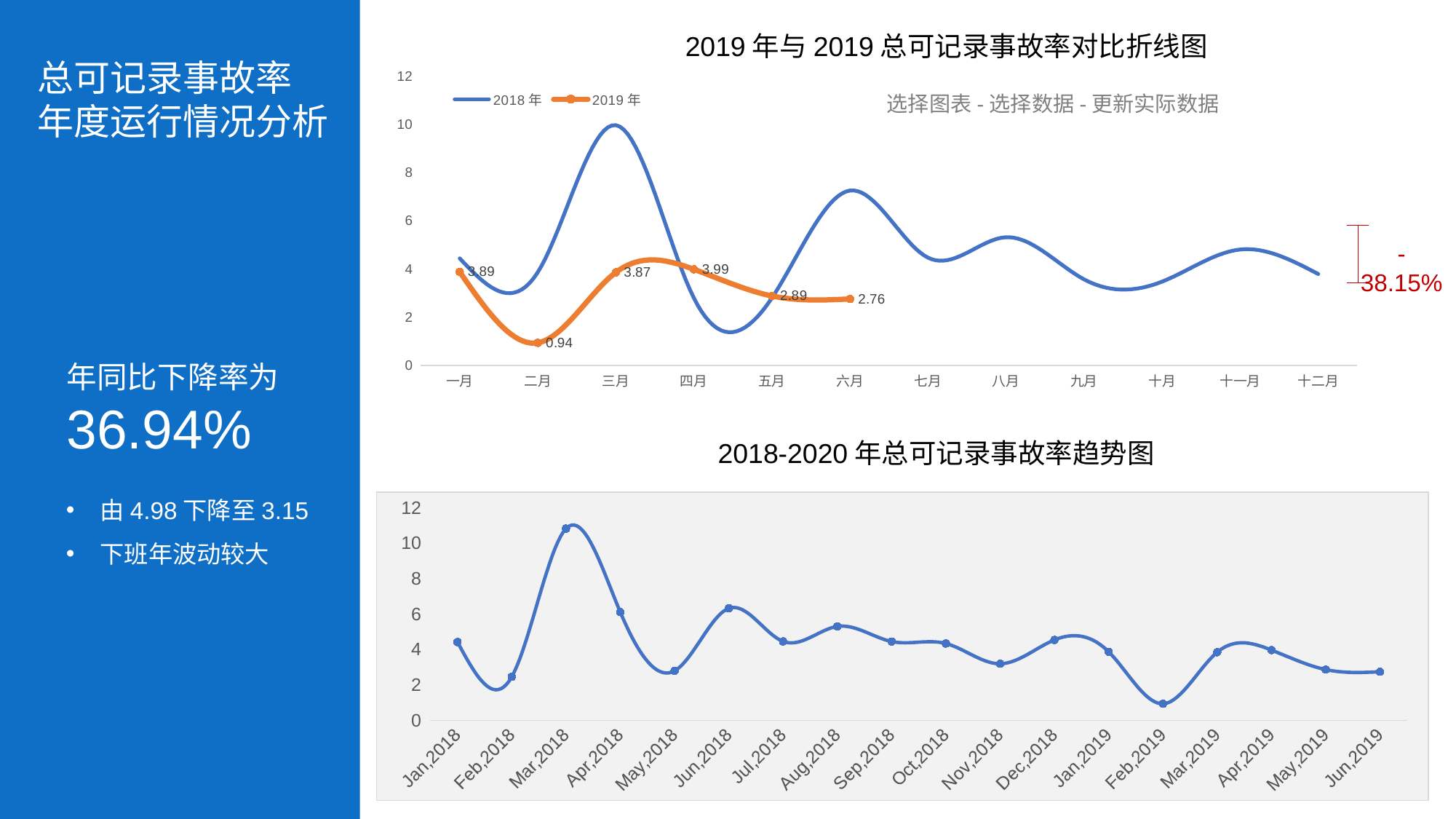

2019年与2019总可记录事故率对比折线图
总可记录事故率
年度运行情况分析

### Chart

| Category | 2018年 | 2019年 |
|---|---|---|
| 一月 | 4.44550867946449 | 3.88511757827567 |
| 二月 | 3.86902837024764 | 0.941903469362028 |
| 三月 | 9.97415533140183 | 3.86553905858653 |
| 四月 | 2.80244267255543 | 3.99295089639586 |
| 五月 | 2.80567460032885 | 2.88601554615766 |
| 六月 | 7.26118285013535 | 2.7613366769316 |
| 七月 | 4.47553356930793 | None |
| 八月 | 5.32201079085586 | None |
| 九月 | 3.57541413664403 | None |
| 十月 | 3.48205479535529 | None |
| 十一月 | 4.81300929459477 | None |
| 十二月 | 3.7981064266946 | None |
选择图表-选择数据-更新实际数据
-38.15%
年同比下降率为
36.94%
2018-2020年总可记录事故率趋势图
由4.98下降至3.15
下班年波动较大

### Chart

| Category |  |
|---|---|
| Jan,2018 | 4.41961532057176 |
| Feb,2018 | 2.45538693908726 |
| Mar,2018 | 10.8262992461287 |
| Apr,2018 | 6.10838899966404 |
| May,2018 | 2.79248226541055 |
| Jun,2018 | 6.32442492907609 |
| Jul,2018 | 4.45450568795831 |
| Aug,2018 | 5.30196338331538 |
| Sep,2018 | 4.45002576564918 |
| Oct,2018 | 4.3369836278868 |
| Nov,2018 | 3.19532460104375 |
| Dec,2018 | 4.53970425340024 |
| Jan,2019 | 3.86888215236979 |
| Feb,2019 | 0.937758246899218 |
| Mar,2019 | 3.84731053503511 |
| Apr,2019 | 3.96609627416914 |
| May,2019 | 2.86540493845282 |
| Jun,2019 | 2.74107125505183 |